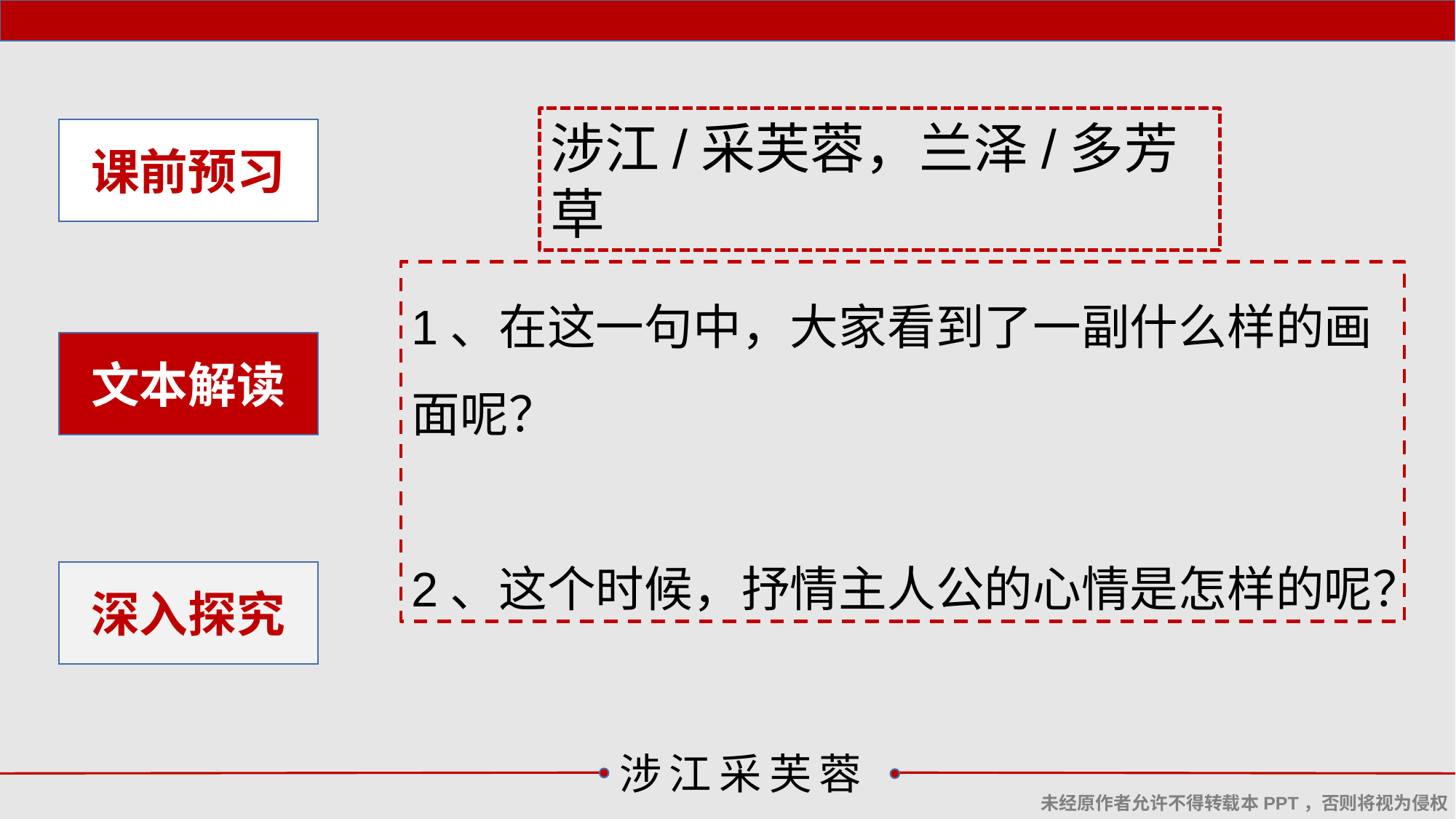

涉江/采芙蓉，兰泽/多芳草

课前预习
1、在这一句中，大家看到了一副什么样的画面呢？

2、这个时候，抒情主人公的心情是怎样的呢？

文本解读

深入探究